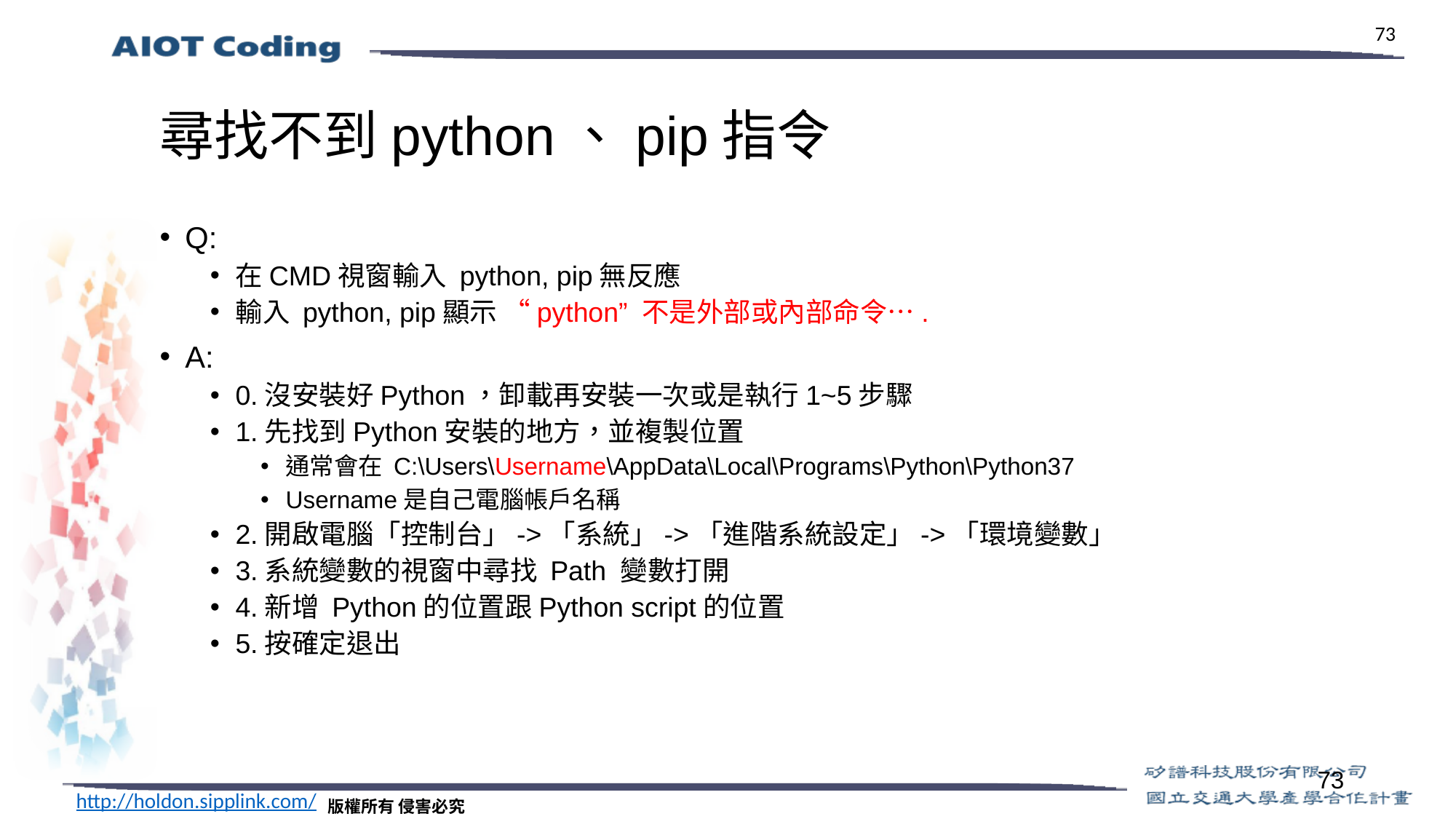

# 尋找不到python、pip指令
Q:
在CMD視窗輸入 python, pip無反應
輸入 python, pip顯示 “python” 不是外部或內部命令….
A:
0.沒安裝好Python，卸載再安裝一次或是執行1~5步驟
1.先找到Python安裝的地方，並複製位置
通常會在 C:\Users\Username\AppData\Local\Programs\Python\Python37
Username是自己電腦帳戶名稱
2.開啟電腦「控制台」->「系統」->「進階系統設定」->「環境變數」
3.系統變數的視窗中尋找 Path 變數打開
4.新增 Python的位置跟Python script的位置
5.按確定退出

73